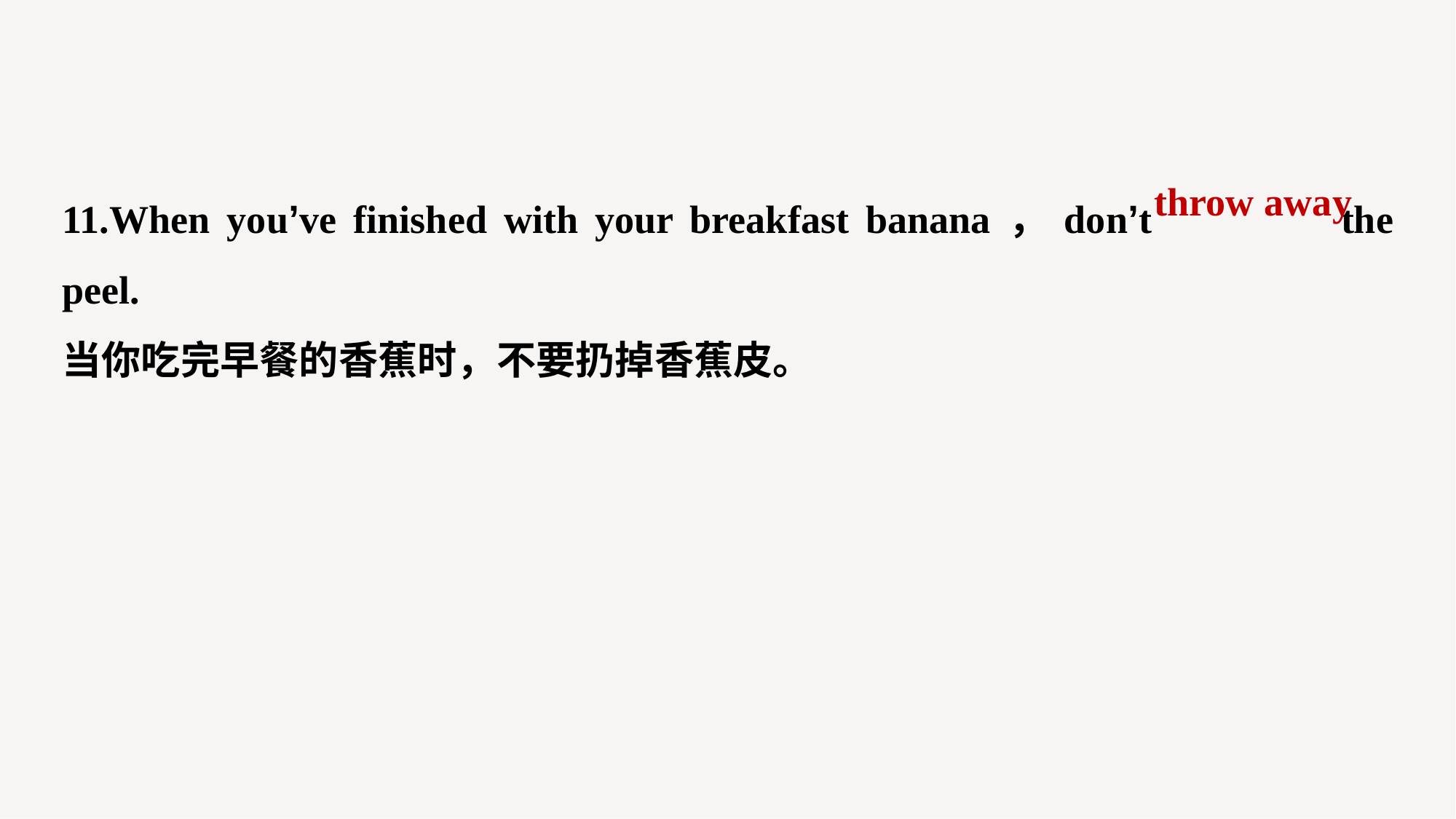

11.When you’ve finished with your breakfast banana，don’t 		 the peel.
当你吃完早餐的香蕉时，不要扔掉香蕉皮。
throw away